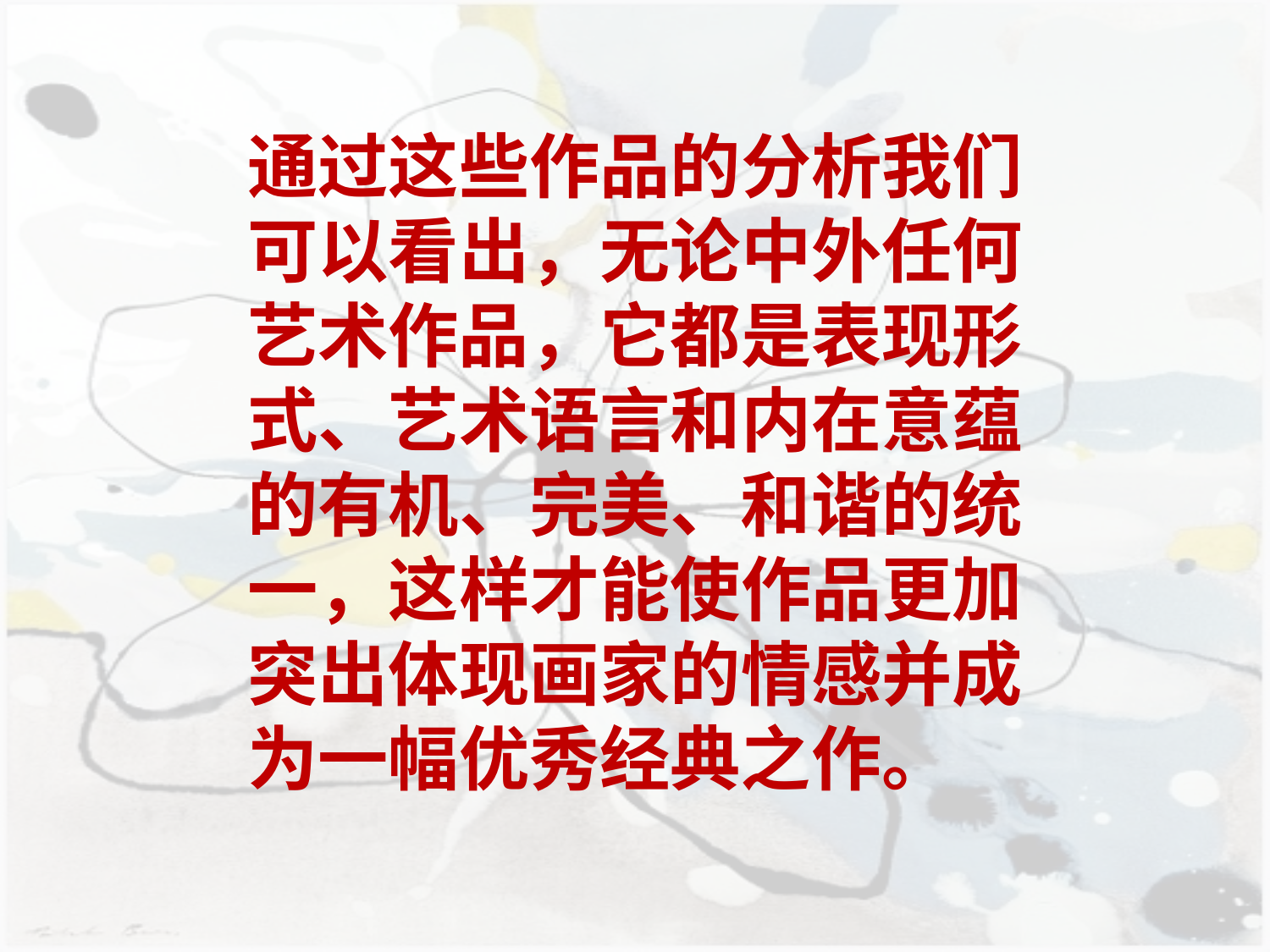

#
通过这些作品的分析我们可以看出，无论中外任何艺术作品，它都是表现形式、艺术语言和内在意蕴的有机、完美、和谐的统一，这样才能使作品更加突出体现画家的情感并成为一幅优秀经典之作。